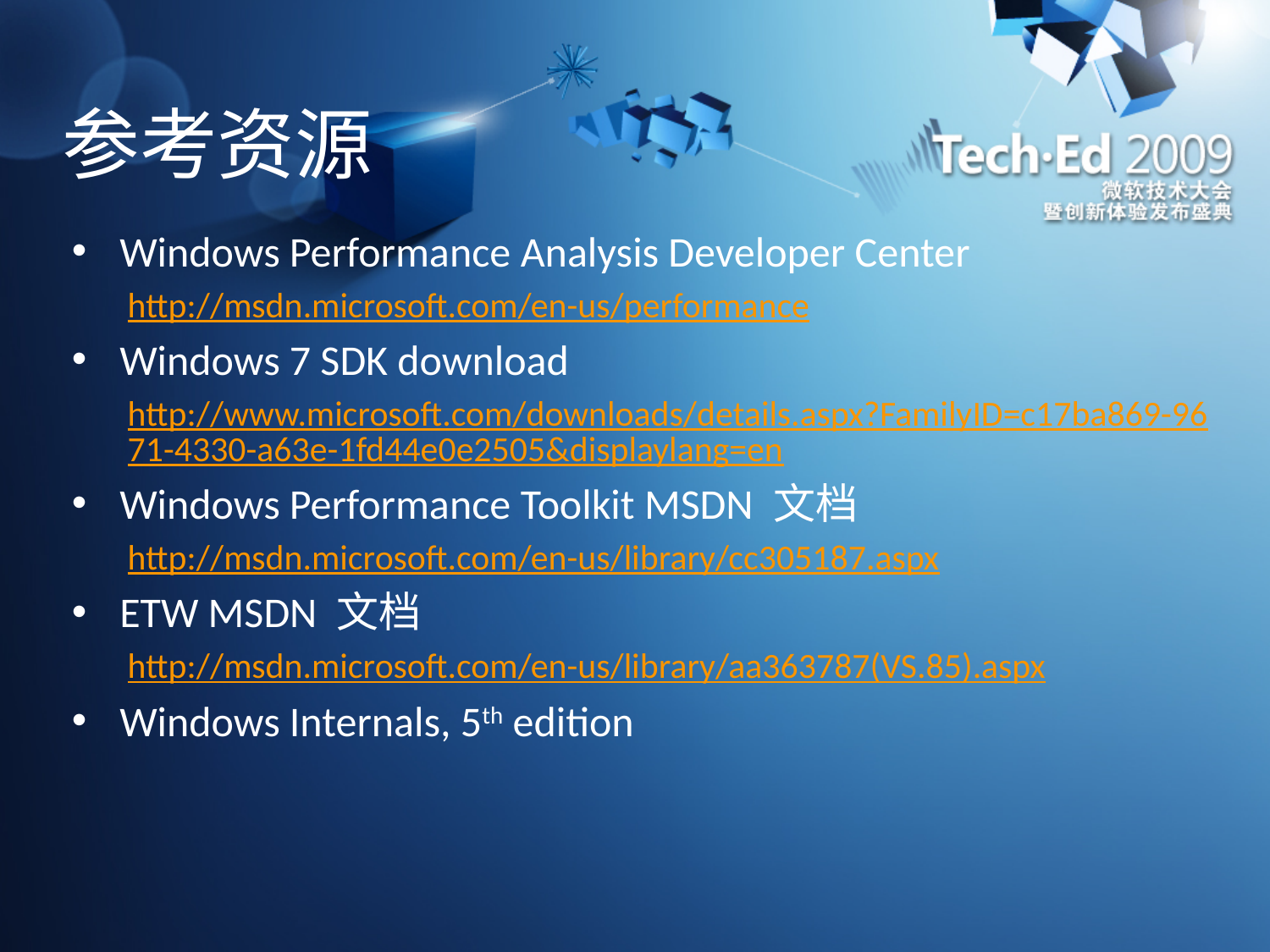

# 参考资源
Windows Performance Analysis Developer Center
http://msdn.microsoft.com/en-us/performance
Windows 7 SDK download
http://www.microsoft.com/downloads/details.aspx?FamilyID=c17ba869-9671-4330-a63e-1fd44e0e2505&displaylang=en
Windows Performance Toolkit MSDN 文档
http://msdn.microsoft.com/en-us/library/cc305187.aspx
ETW MSDN 文档
http://msdn.microsoft.com/en-us/library/aa363787(VS.85).aspx
Windows Internals, 5th edition